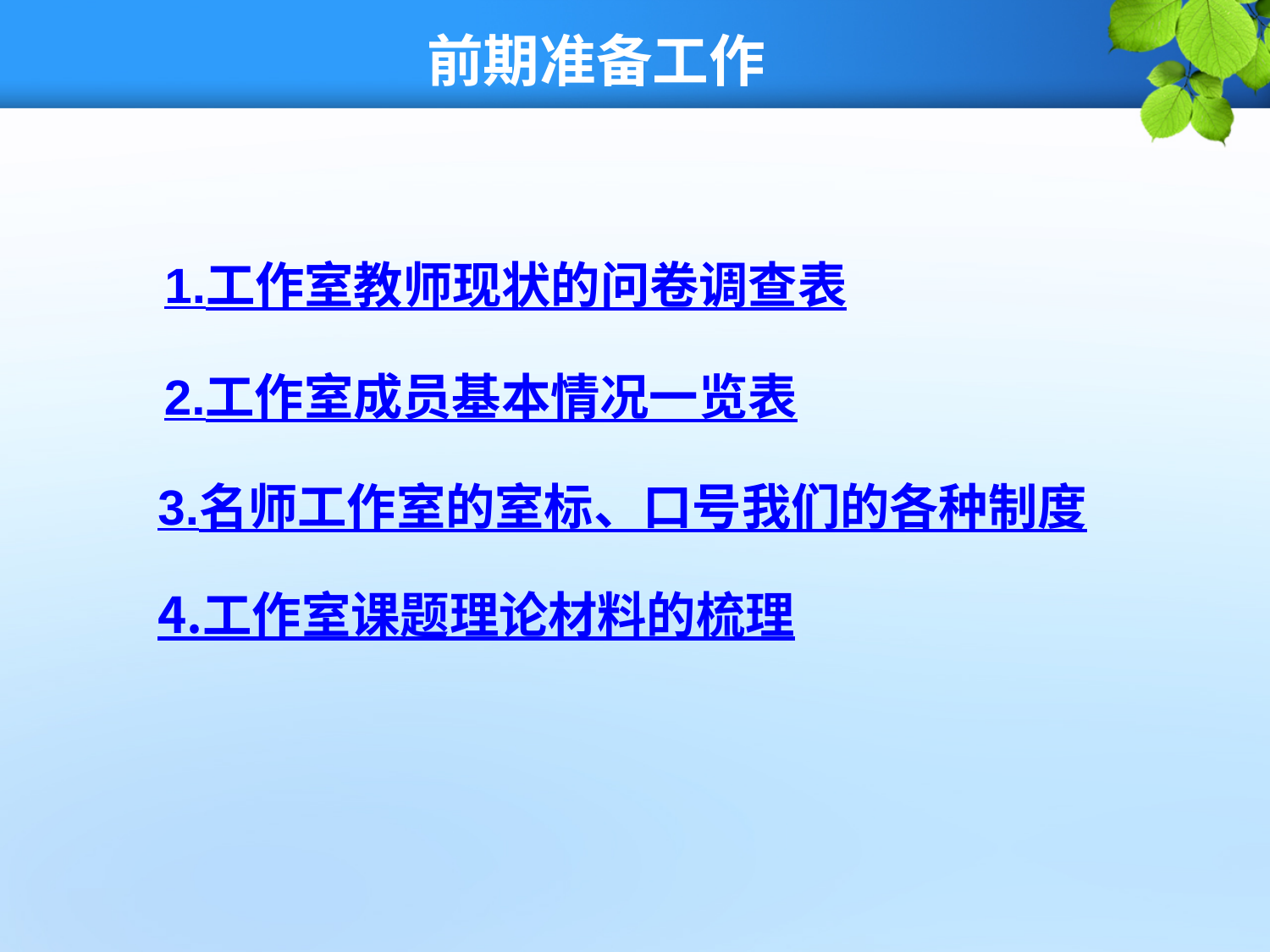

前期准备工作
1.工作室教师现状的问卷调查表
2.工作室成员基本情况一览表
3.名师工作室的室标、口号我们的各种制度
4.工作室课题理论材料的梳理